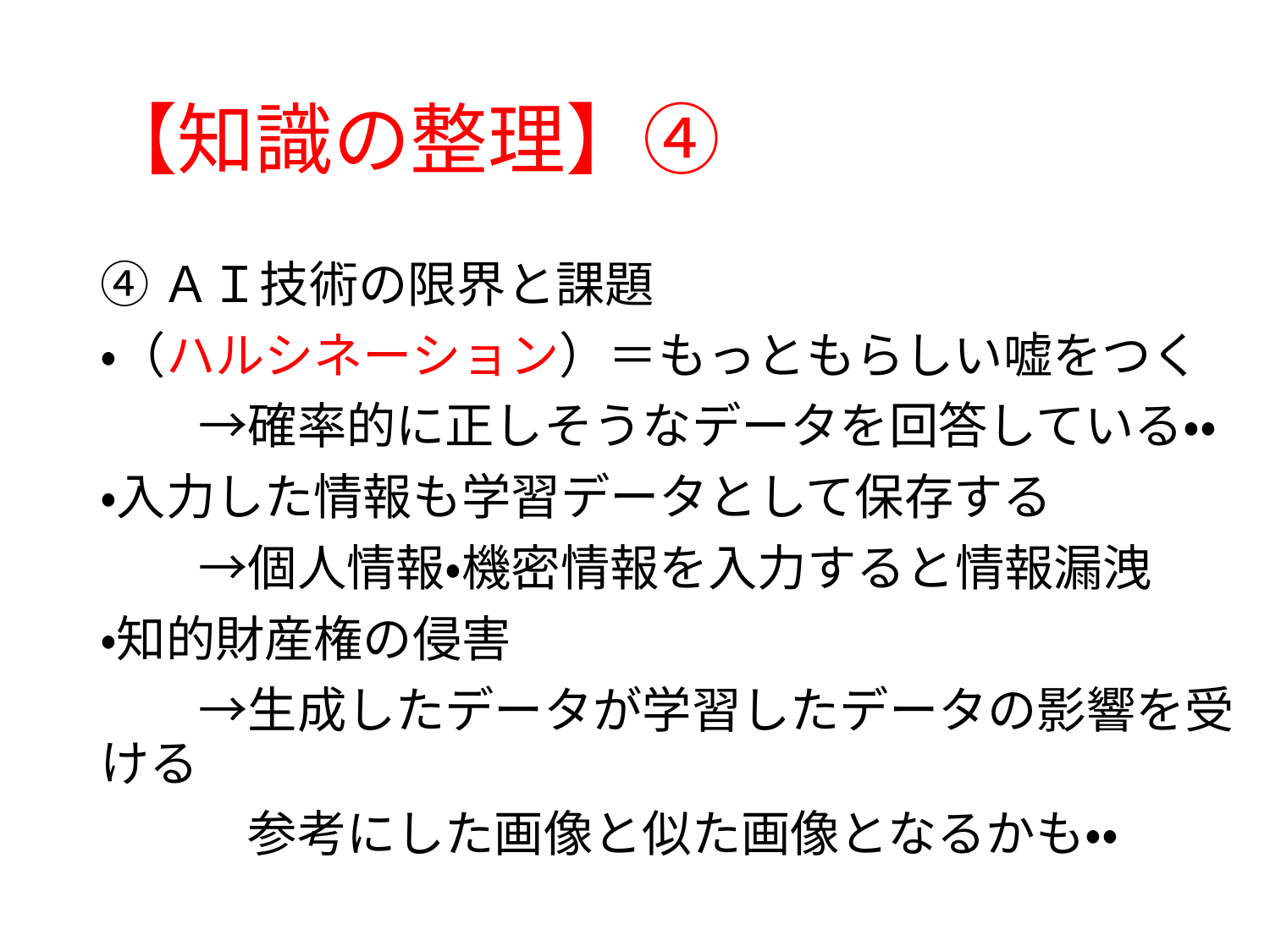

# 【知識の整理】④
④ＡＩ技術の限界と課題
・（ハルシネーション）＝もっともらしい嘘をつく
　　→確率的に正しそうなデータを回答している・・
・入力した情報も学習データとして保存する
　　→個人情報・機密情報を入力すると情報漏洩
・知的財産権の侵害
　　→生成したデータが学習したデータの影響を受ける
　　　参考にした画像と似た画像となるかも・・